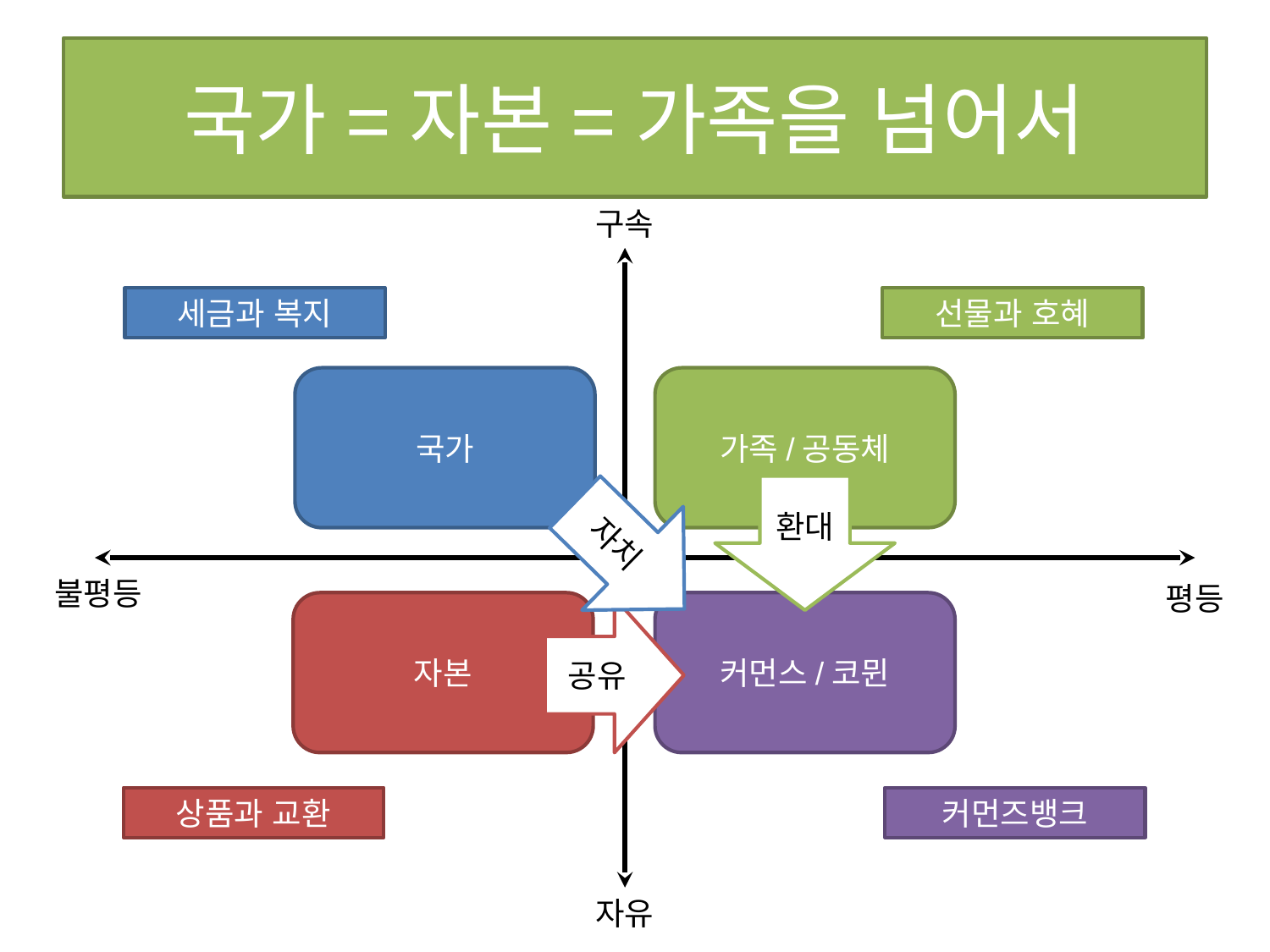

# 국가=자본=가족을 넘어서
구속
세금과 복지
선물과 호혜
국가
가족/공동체
환대
자치
불평등
평등
자본
커먼스/코뮌
공유
상품과 교환
커먼즈뱅크
자유